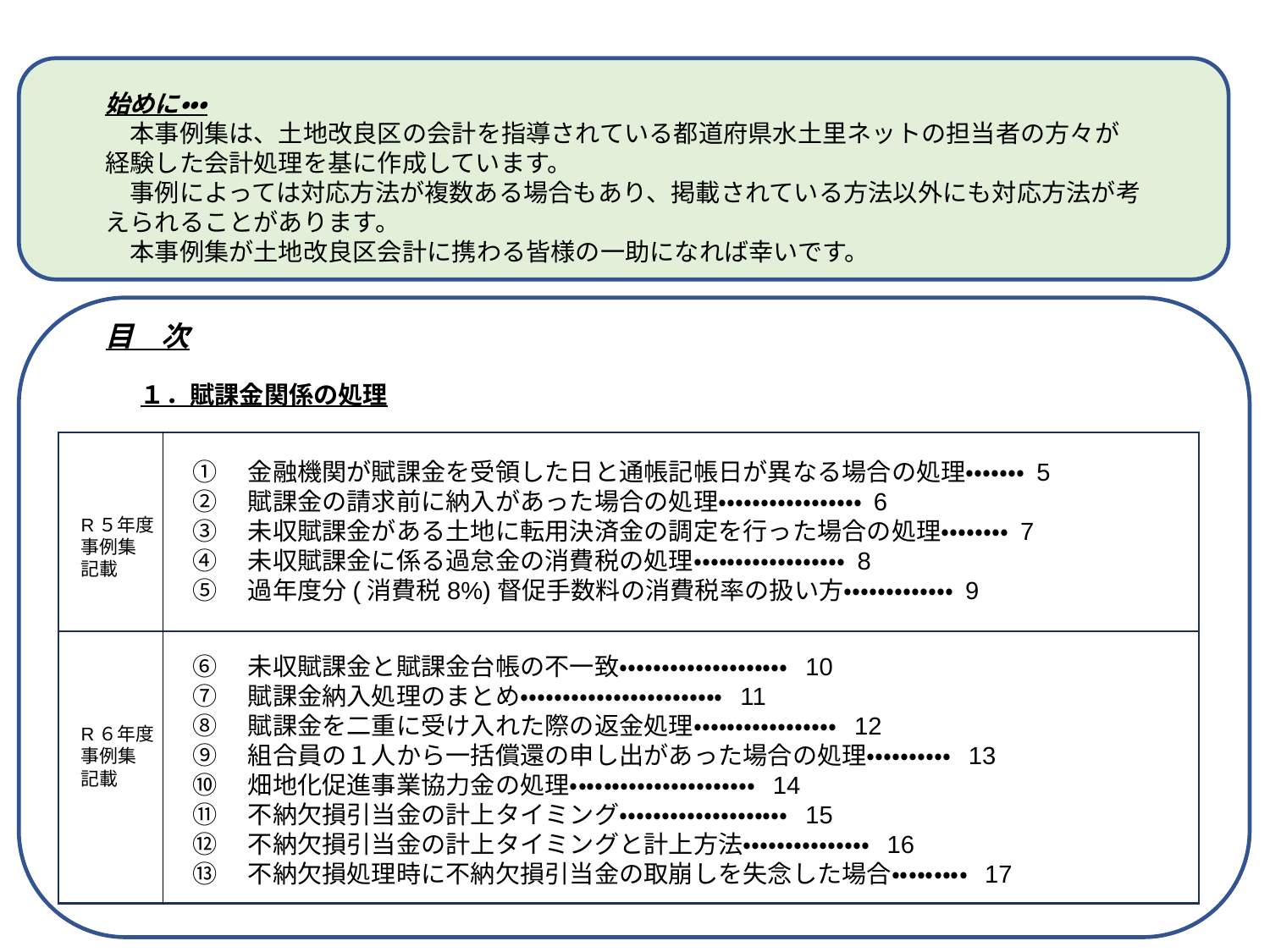

始めに・・・
　本事例集は、土地改良区の会計を指導されている都道府県水土里ネットの担当者の方々が経験した会計処理を基に作成しています。
　事例によっては対応方法が複数ある場合もあり、掲載されている方法以外にも対応方法が考えられることがあります。
　本事例集が土地改良区会計に携わる皆様の一助になれば幸いです。

①　金融機関が賦課金を受領した日と通帳記帳日が異なる場合の処理・・・・・・・ 5
②　賦課金の請求前に納入があった場合の処理・・・・・・・・・・・・・・・・・ 6
③　未収賦課金がある土地に転用決済金の調定を行った場合の処理・・・・・・・・ 7
④　未収賦課金に係る過怠金の消費税の処理・・・・・・・・・・・・・・・・・・ 8
⑤　過年度分(消費税8%)督促手数料の消費税率の扱い方・・・・・・・・・・・・・ 9
目　次
１．賦課金関係の処理

R５年度事例集記載

⑥　未収賦課金と賦課金台帳の不一致・・・・・・・・・・・・・・・・・・・・  10
⑦　賦課金納入処理のまとめ・・・・・・・・・・・・・・・・・・・・・・・・  11
⑧　賦課金を二重に受け入れた際の返金処理・・・・・・・・・・・・・・・・・  12
⑨　組合員の１人から一括償還の申し出があった場合の処理・・・・・・・・・・  13
⑩　畑地化促進事業協力金の処理・・・・・・・・・・・・・・・・・・・・・・  14
⑪　不納欠損引当金の計上タイミング・・・・・・・・・・・・・・・・・・・・  15
⑫　不納欠損引当金の計上タイミングと計上方法・・・・・・・・・・・・・・・  16
⑬　不納欠損処理時に不納欠損引当金の取崩しを失念した場合・・・・・・・・・  17
R６年度事例集記載